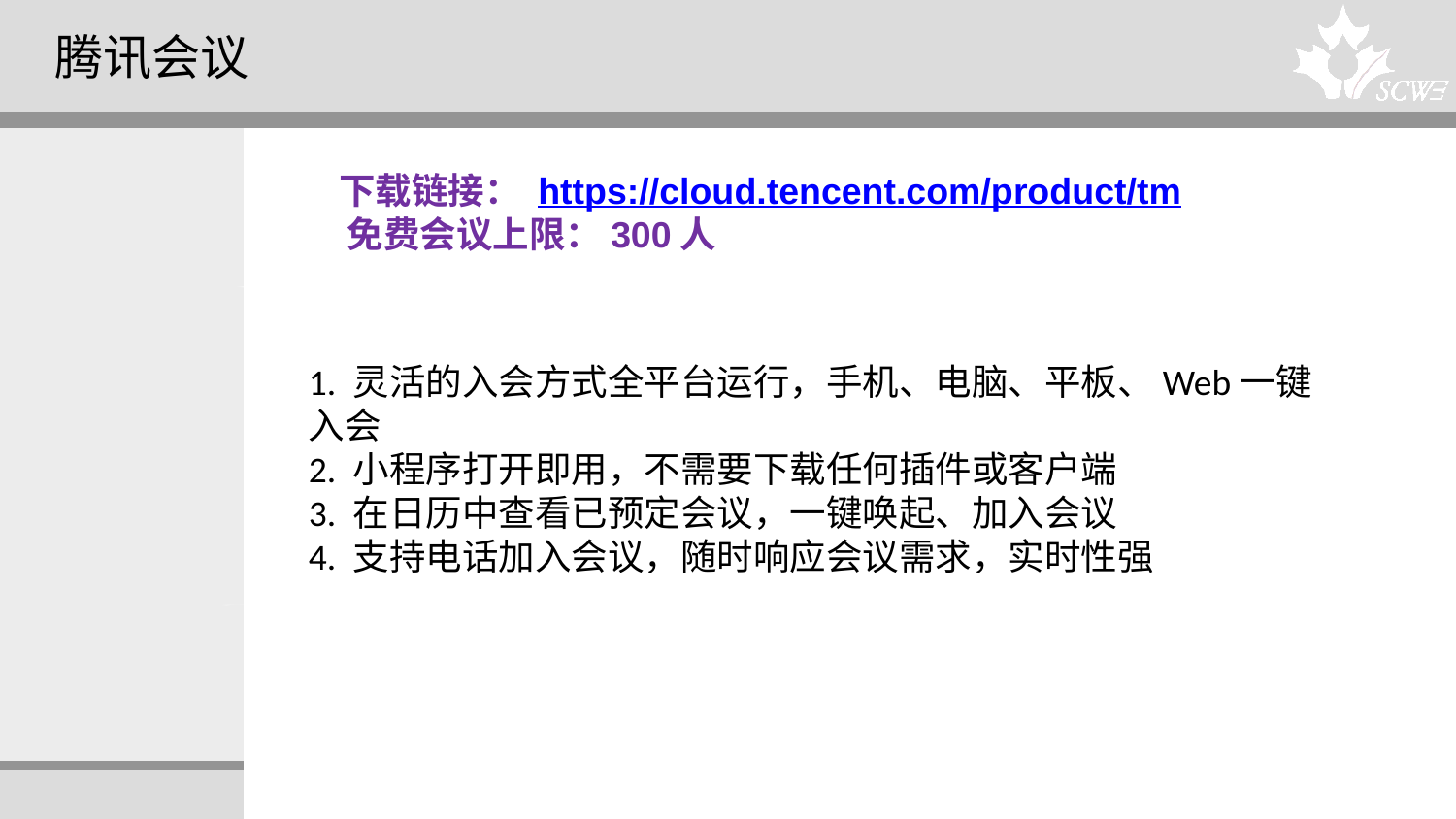

腾讯会议
   下载链接： https://cloud.tencent.com/product/tm
    免费会议上限：300人
1. 灵活的入会方式全平台运行，手机、电脑、平板、Web一键入会
2. 小程序打开即用，不需要下载任何插件或客户端
3. 在日历中查看已预定会议，一键唤起、加入会议
4. 支持电话加入会议，随时响应会议需求，实时性强